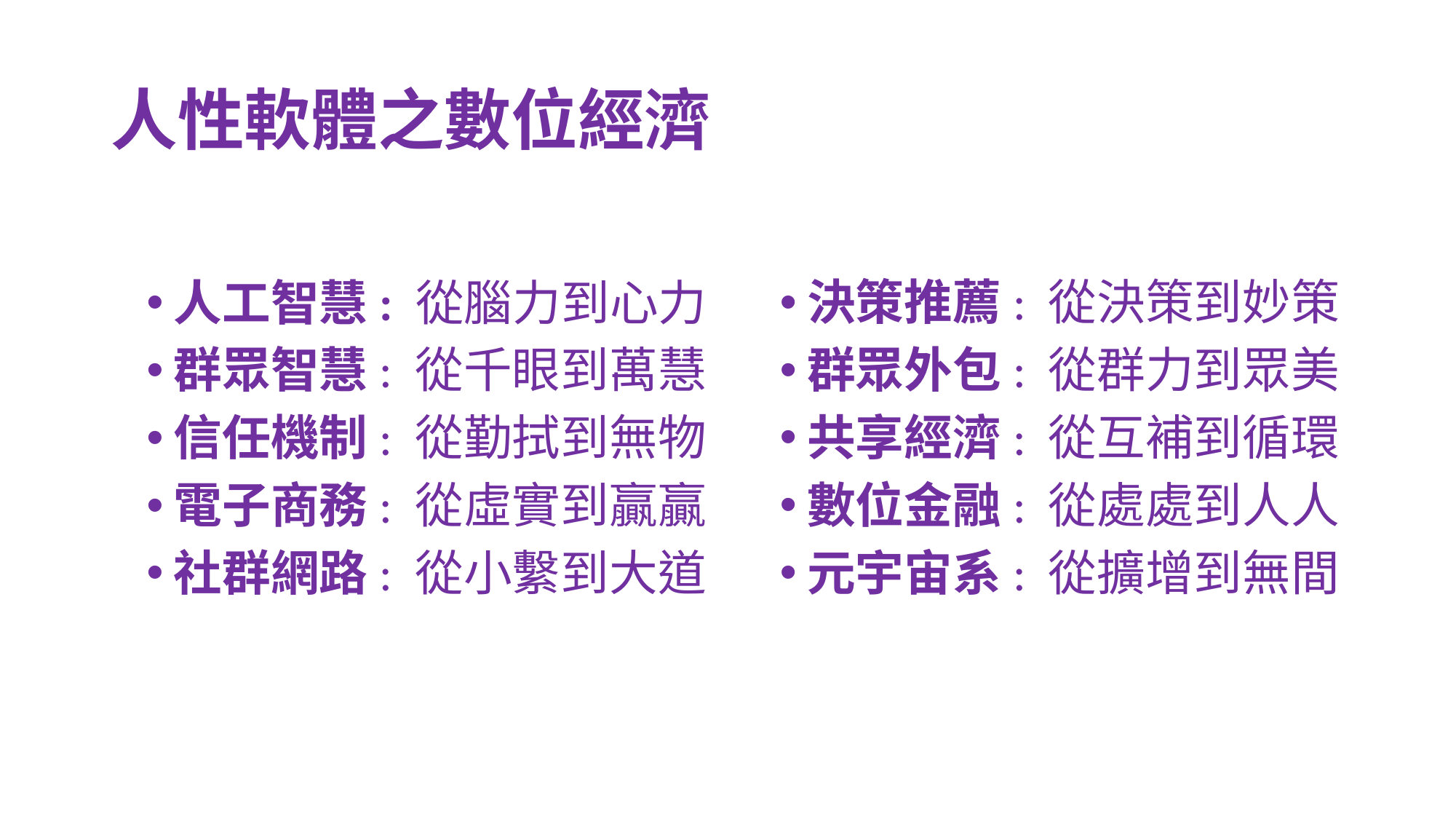

# 人性軟體之數位經濟
決策推薦: 從決策到妙策
群眾外包: 從群力到眾美
共享經濟: 從互補到循環
數位金融: 從處處到人人
元宇宙系: 從擴增到無間
人工智慧: 從腦力到心力
群眾智慧: 從千眼到萬慧
信任機制: 從勤拭到無物
電子商務: 從虛實到贏贏
社群網路: 從小繫到大道